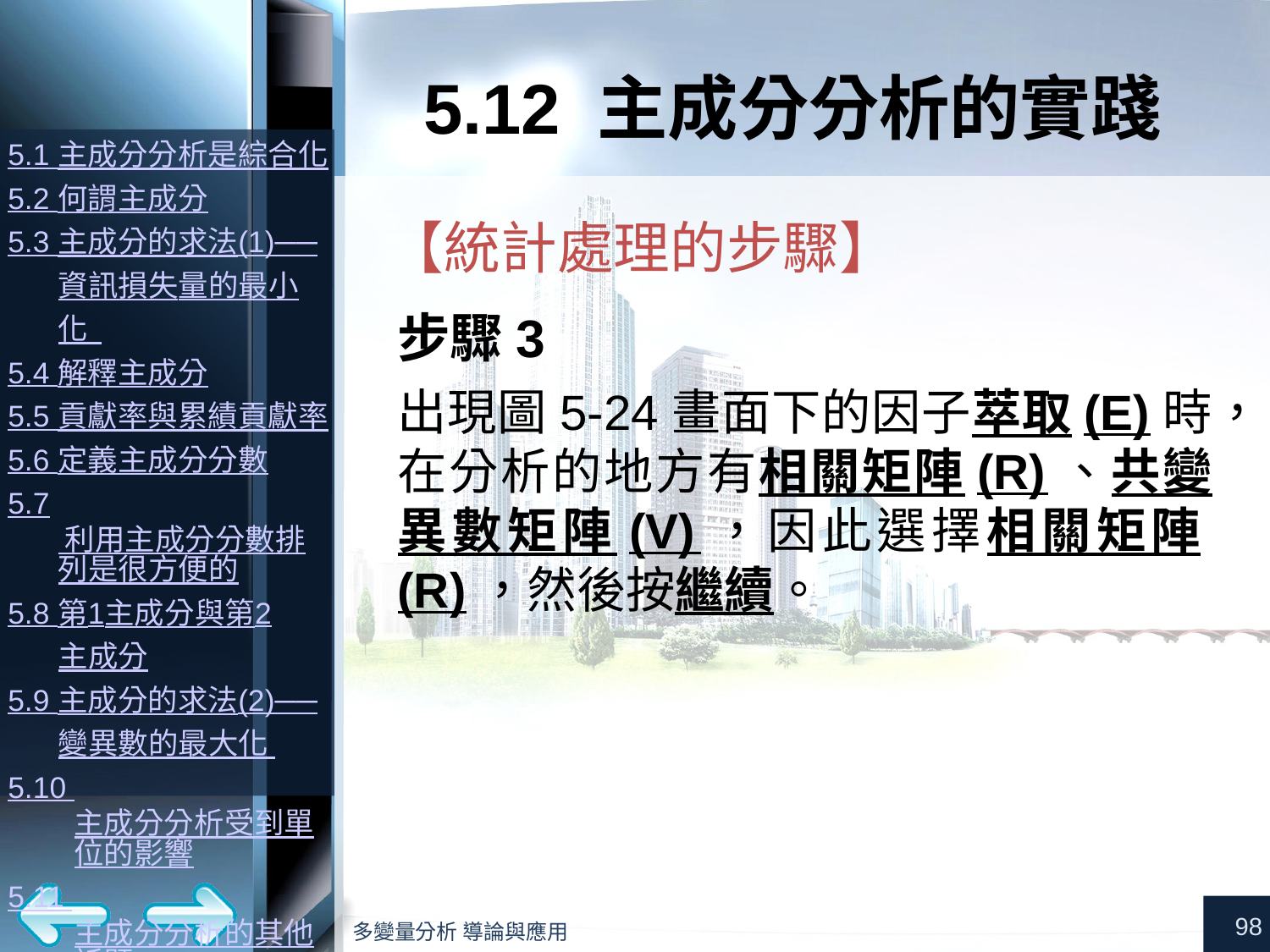

# 5.12 主成分分析的實踐
【統計處理的步驟】
步驟3
出現圖5-24畫面下的因子萃取(E)時，在分析的地方有相關矩陣(R)、共變異數矩陣(V)，因此選擇相關矩陣(R)，然後按繼續。

98
多變量分析 導論與應用